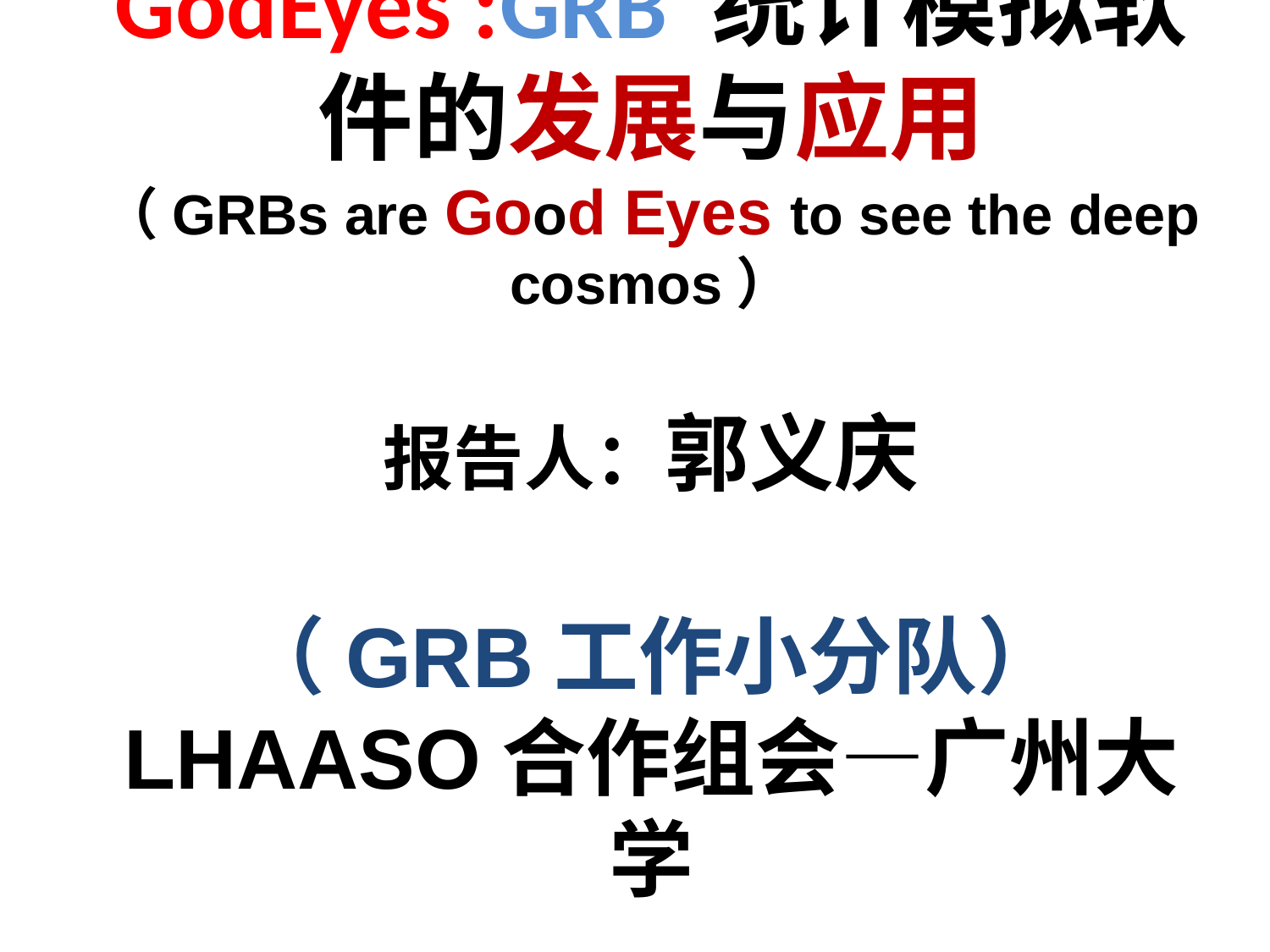

# GodEyes :GRB 统计模拟软件的发展与应用 （GRBs are Good Eyes to see the deep cosmos） 报告人：郭义庆 （GRB工作小分队） LHAASO合作组会—广州大学